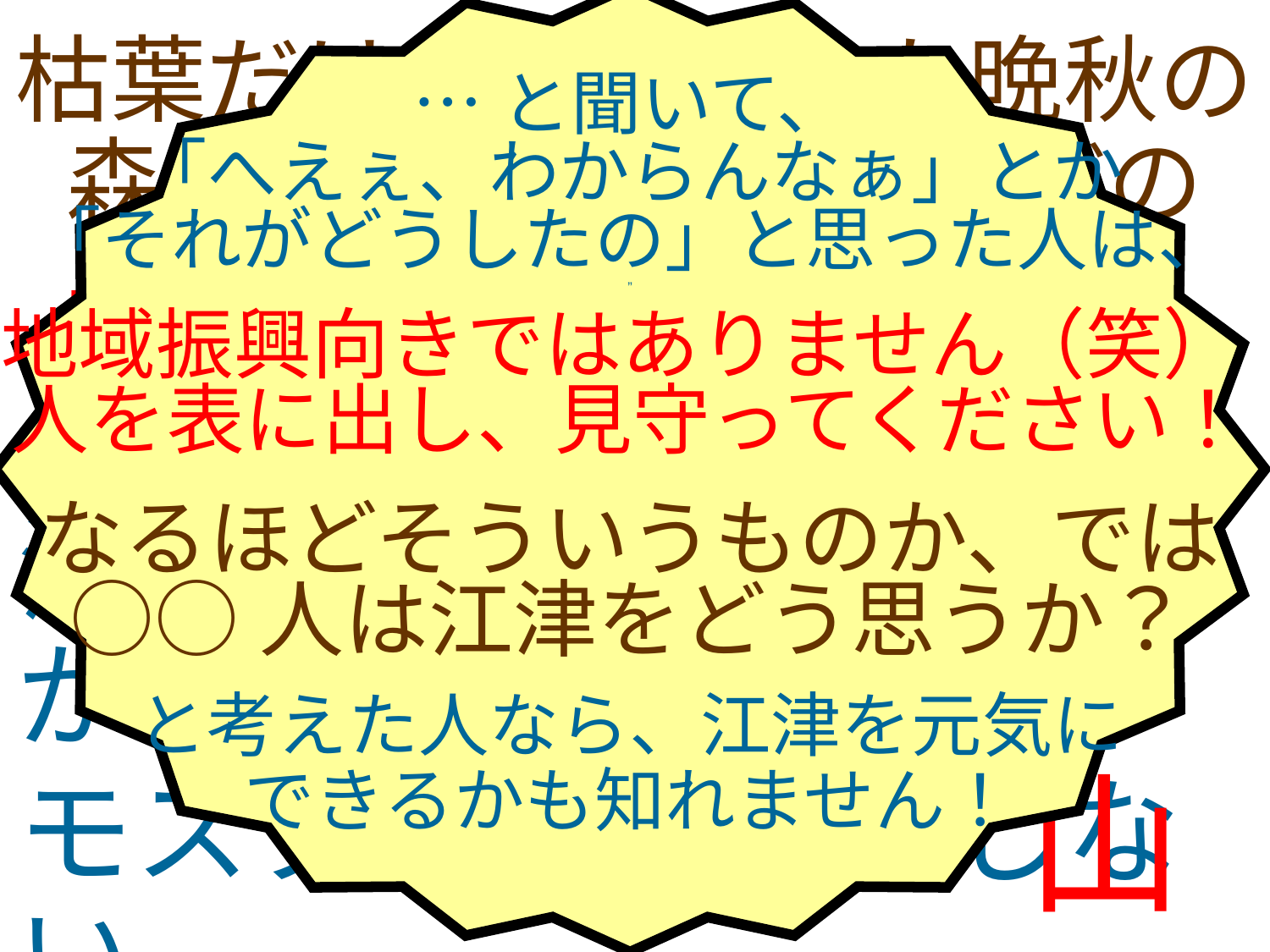

…と聞いて、
「へえぇ、わからんなぁ」とか
「それがどうしたの」と思った人は、
”
地域振興向きではありません（笑）
人を表に出し、見守ってください！

なるほどそういうものか、では
○○人は江津をどう思うか？
と考えた人なら、江津を元気に
できるかも知れません！

枯葉だけで寒々とした晩秋の森で、身震いして喜んだのは：

一年中暑くて緑が茂っている
東南アジアの人
江津では余りに普通だが
モスクワには存在しない
自然の景色は： 海と
山